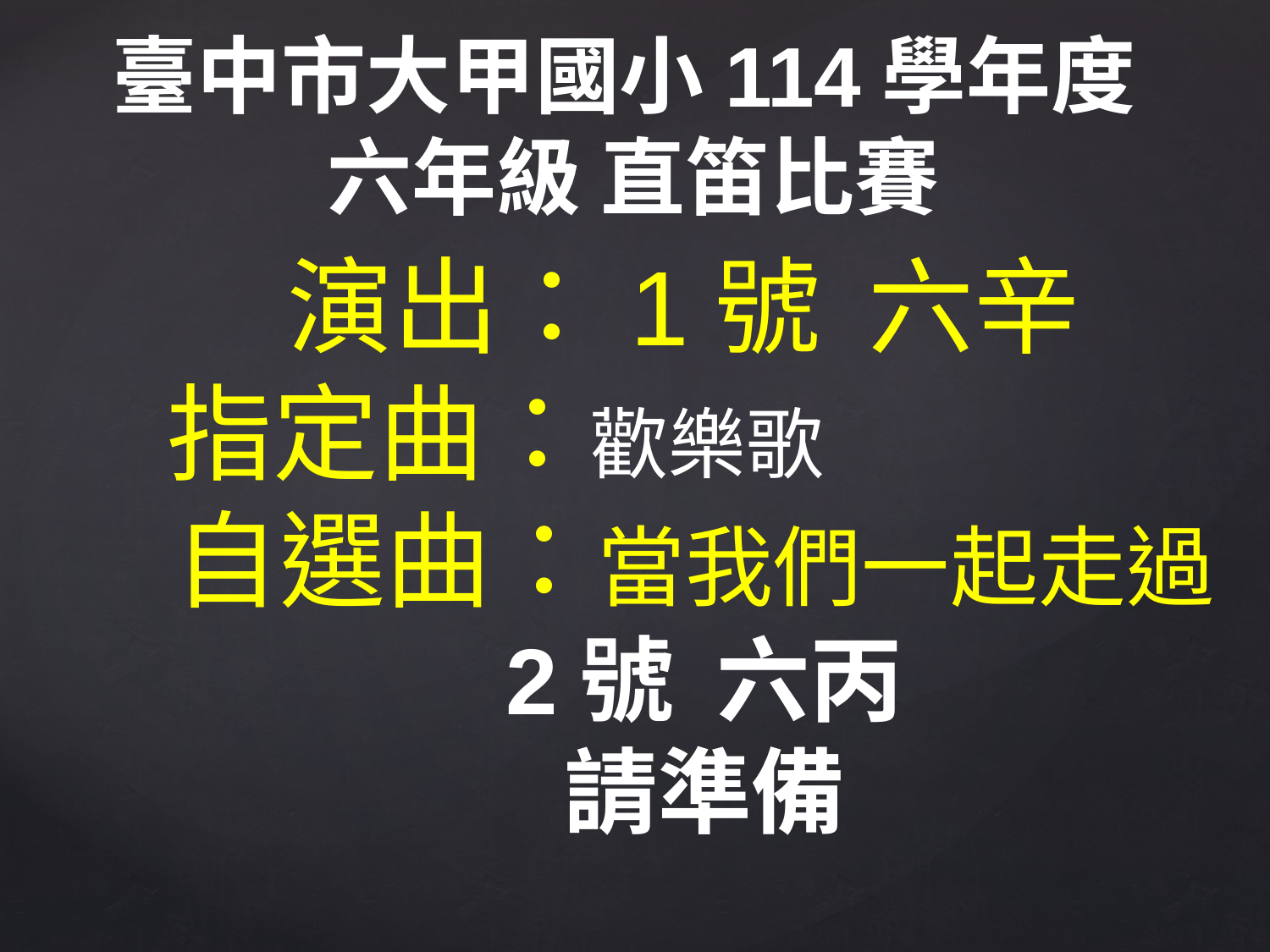

臺中市大甲國小114學年度
六年級 直笛比賽
    演出：1號  六辛
指定曲：歡樂歌
自選曲：當我們一起走過2號  六丙
請準備